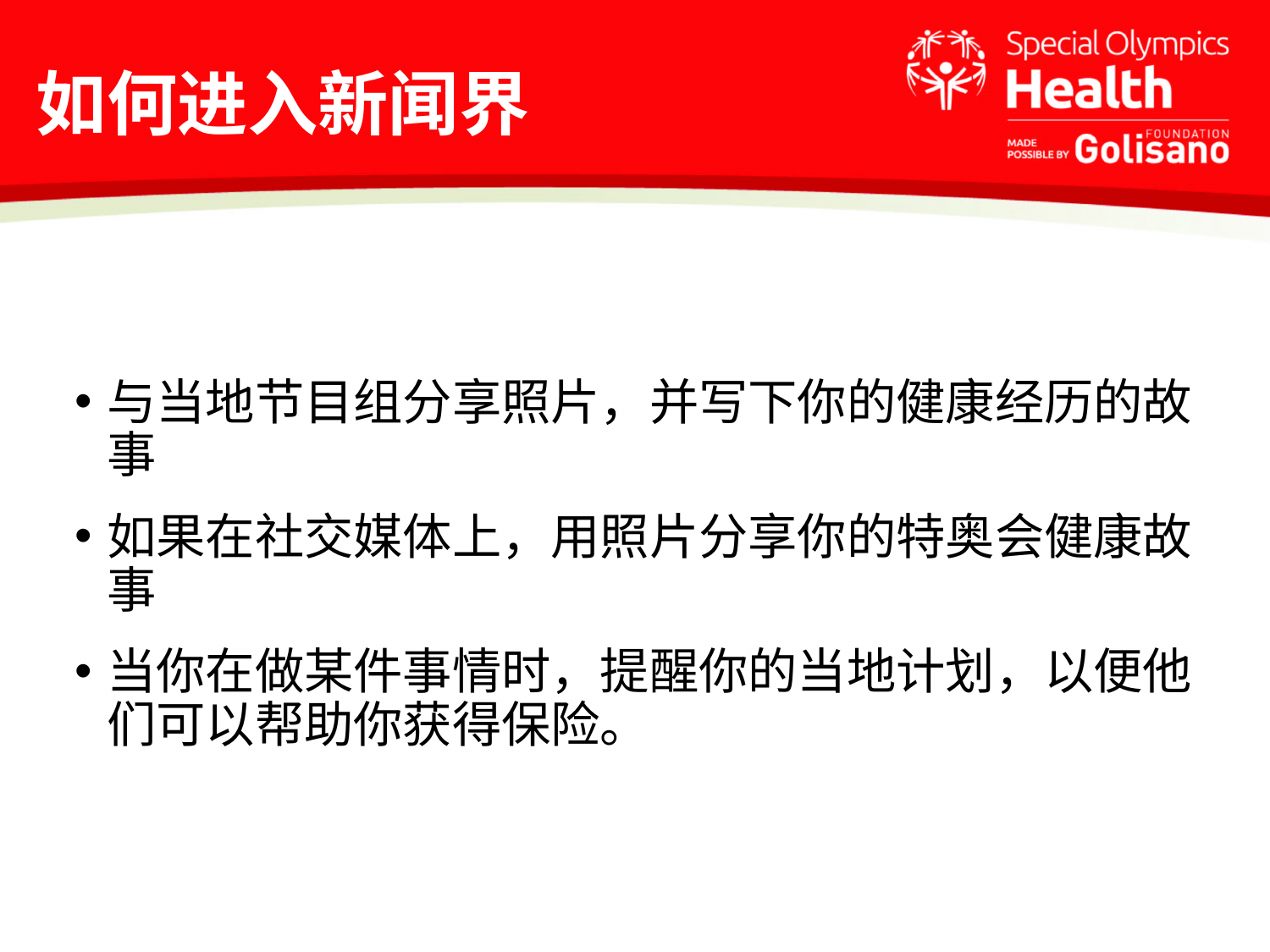

# 如何进入新闻界

与当地节目组分享照片，并写下你的健康经历的故事
如果在社交媒体上，用照片分享你的特奥会健康故事
当你在做某件事情时，提醒你的当地计划，以便他们可以帮助你获得保险。